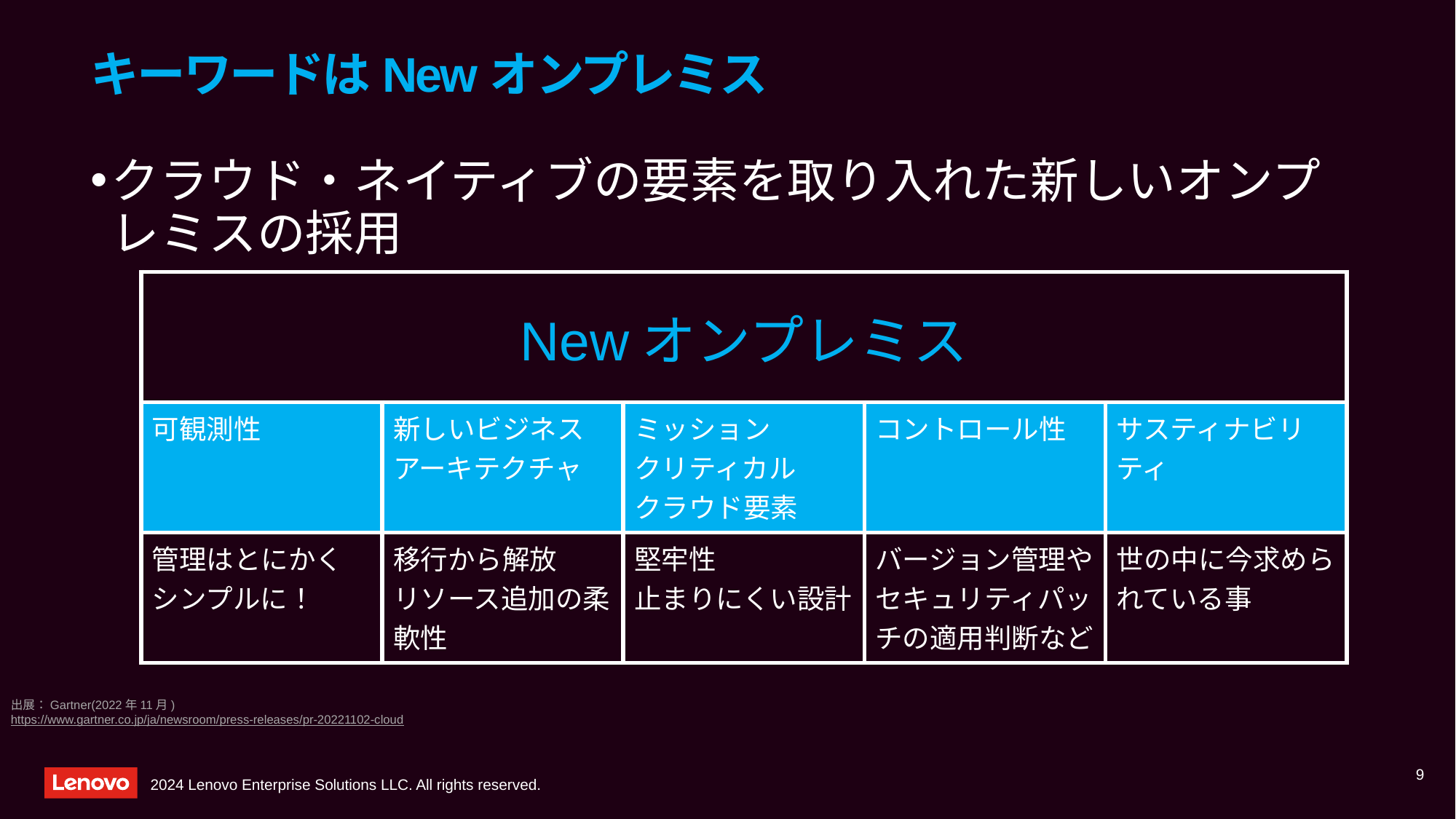

# キーワードはNewオンプレミス
クラウド・ネイティブの要素を取り入れた新しいオンプレミスの採用

| Newオンプレミス |  |  |  |  |
| --- | --- | --- | --- | --- |
| 可観測性 | 新しいビジネス アーキテクチャ | ミッション クリティカル クラウド要素 | コントロール性 | サスティナビリティ |
| 管理はとにかく シンプルに！ | 移行から解放 リソース追加の柔軟性 | 堅牢性 止まりにくい設計 | バージョン管理や セキュリティパッチの適用判断など | 世の中に今求められている事 |
出展：Gartner(2022年11月)
https://www.gartner.co.jp/ja/newsroom/press-releases/pr-20221102-cloud
9